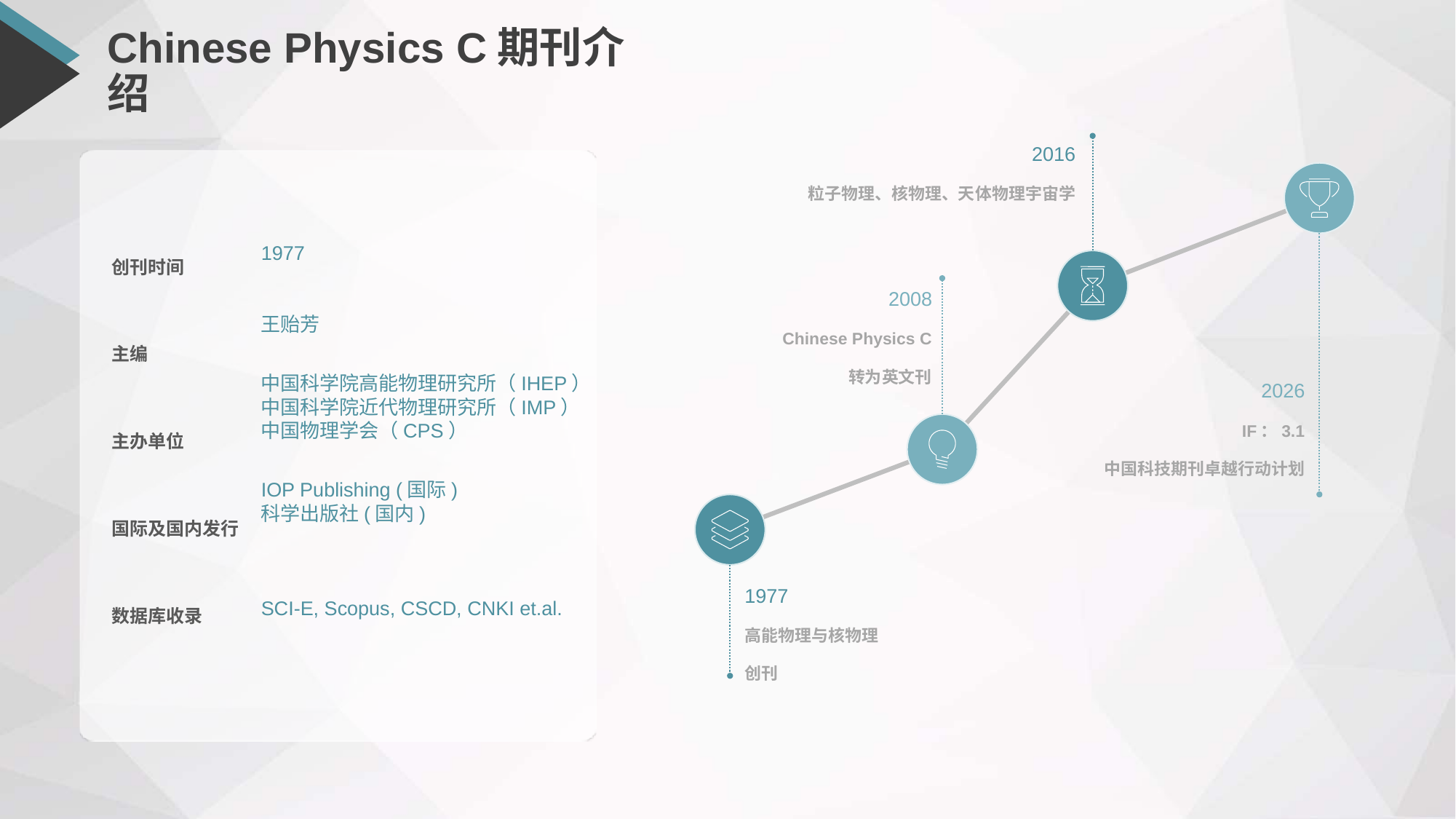

# Chinese Physics C期刊介绍
2016
粒子物理、核物理、天体物理宇宙学

创刊时间
主编
主办单位
国际及国内发行
数据库收录

1977

王贻芳

中国科学院高能物理研究所（IHEP）
中国科学院近代物理研究所（IMP）
中国物理学会（CPS）

IOP Publishing (国际)
科学出版社(国内)

SCI-E, Scopus, CSCD, CNKI et.al.

2008
Chinese Physics C
转为英文刊
2026
IF：3.1
中国科技期刊卓越行动计划

1977
高能物理与核物理
创刊